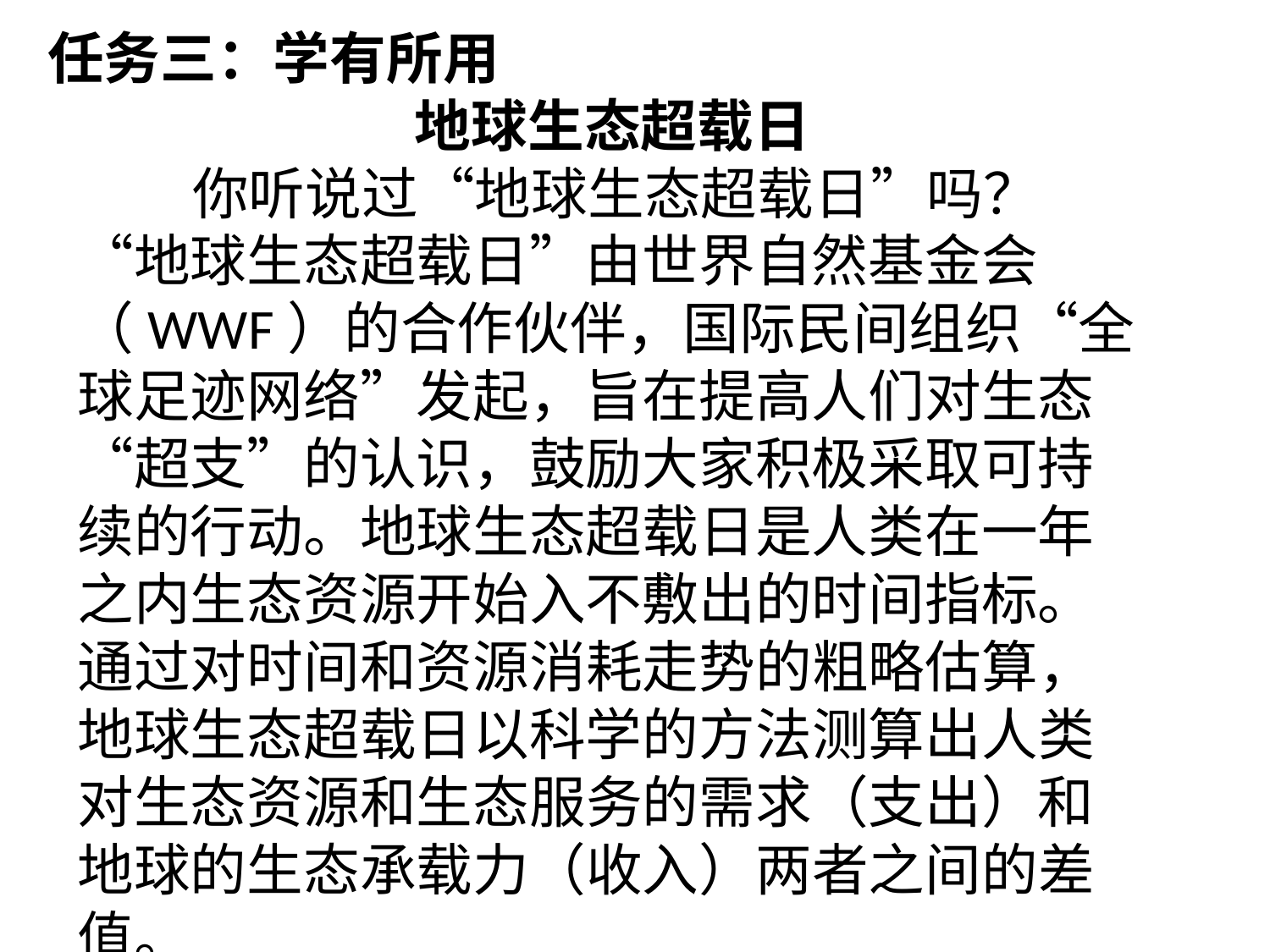

任务三：学有所用

地球生态超载日
        你听说过“地球生态超载日”吗？“地球生态超载日”由世界自然基金会（WWF）的合作伙伴，国际民间组织“全球足迹网络”发起，旨在提高人们对生态“超支”的认识，鼓励大家积极采取可持续的行动。地球生态超载日是人类在一年之内生态资源开始入不敷出的时间指标。通过对时间和资源消耗走势的粗略估算，地球生态超载日以科学的方法测算出人类对生态资源和生态服务的需求（支出）和地球的生态承载力（收入）两者之间的差值。